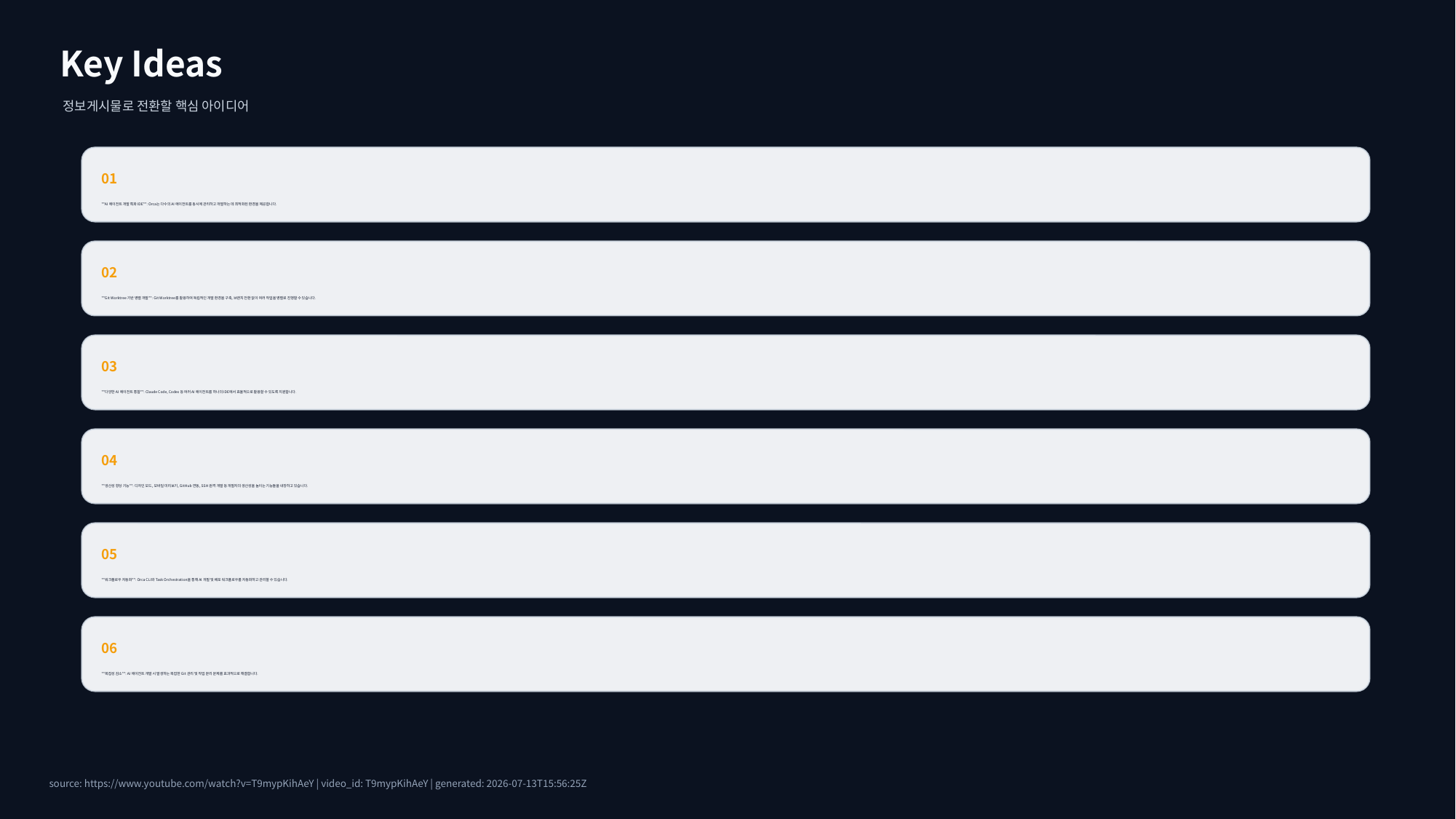

Key Ideas
정보게시물로 전환할 핵심 아이디어

01
**AI 에이전트 개발 특화 IDE**: Orca는 다수의 AI 에이전트를 동시에 관리하고 개발하는 데 최적화된 환경을 제공합니다.

02
**Git Worktree 기반 병렬 개발**: Git Worktree를 활용하여 독립적인 개발 환경을 구축, 브랜치 전환 없이 여러 작업을 병렬로 진행할 수 있습니다.

03
**다양한 AI 에이전트 통합**: Claude Code, Codex 등 여러 AI 에이전트를 하나의 IDE에서 효율적으로 활용할 수 있도록 지원합니다.

04
**생산성 향상 기능**: 디자인 모드, 모바일 미리보기, GitHub 연동, SSH 원격 개발 등 개발자의 생산성을 높이는 기능들을 내장하고 있습니다.

05
**워크플로우 자동화**: Orca CLI와 Task Orchestration을 통해 AI 개발 및 배포 워크플로우를 자동화하고 관리할 수 있습니다.

06
**복잡성 감소**: AI 에이전트 개발 시 발생하는 복잡한 Git 관리 및 작업 분리 문제를 효과적으로 해결합니다.
source: https://www.youtube.com/watch?v=T9mypKihAeY | video_id: T9mypKihAeY | generated: 2026-07-13T15:56:25Z